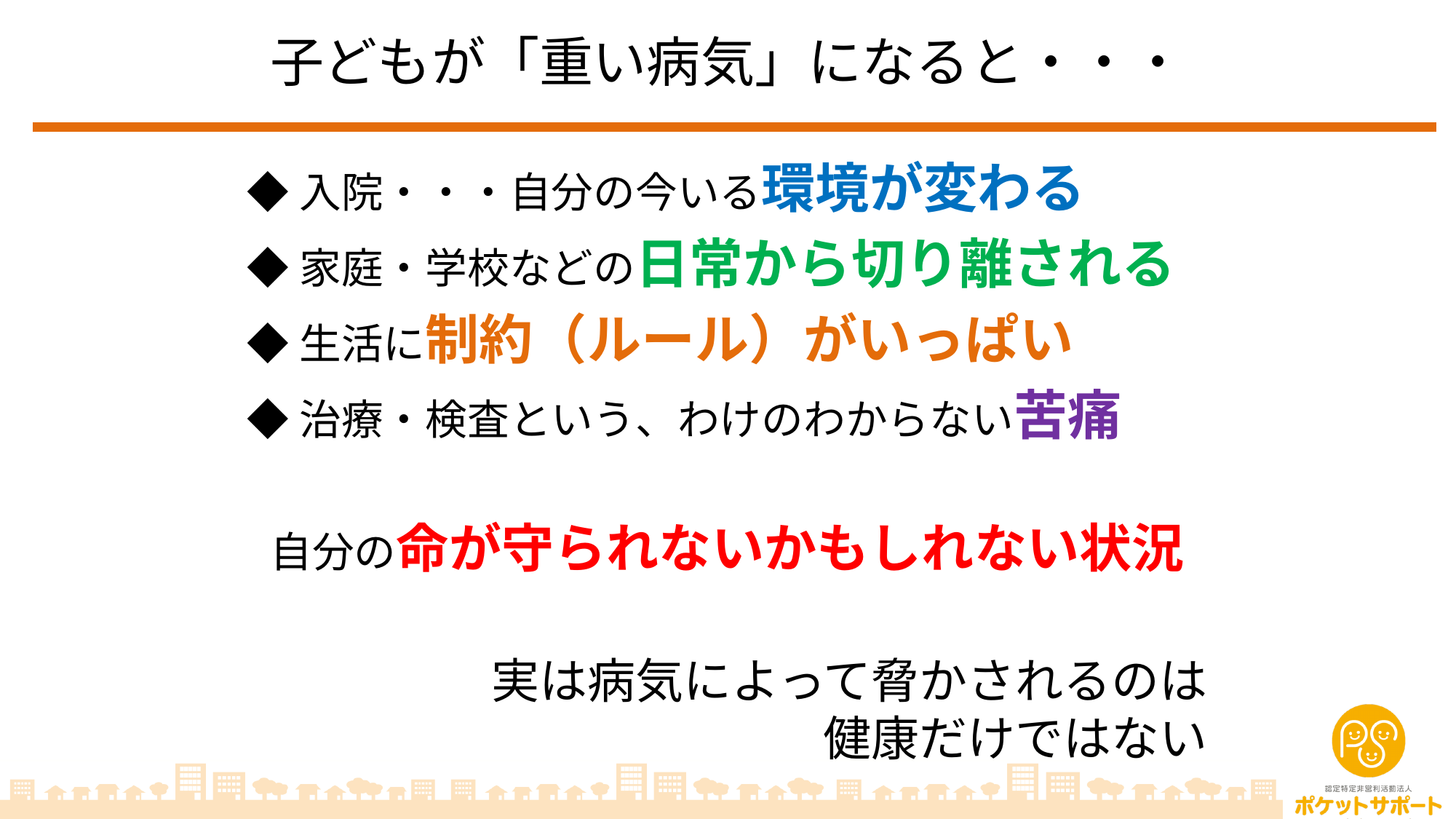

# 子どもが「重い病気」になると・・・
◆入院・・・自分の今いる環境が変わる
◆家庭・学校などの日常から切り離される
◆生活に制約（ルール）がいっぱい
◆治療・検査という、わけのわからない苦痛

自分の命が守られないかもしれない状況
実は病気によって脅かされるのは
健康だけではない